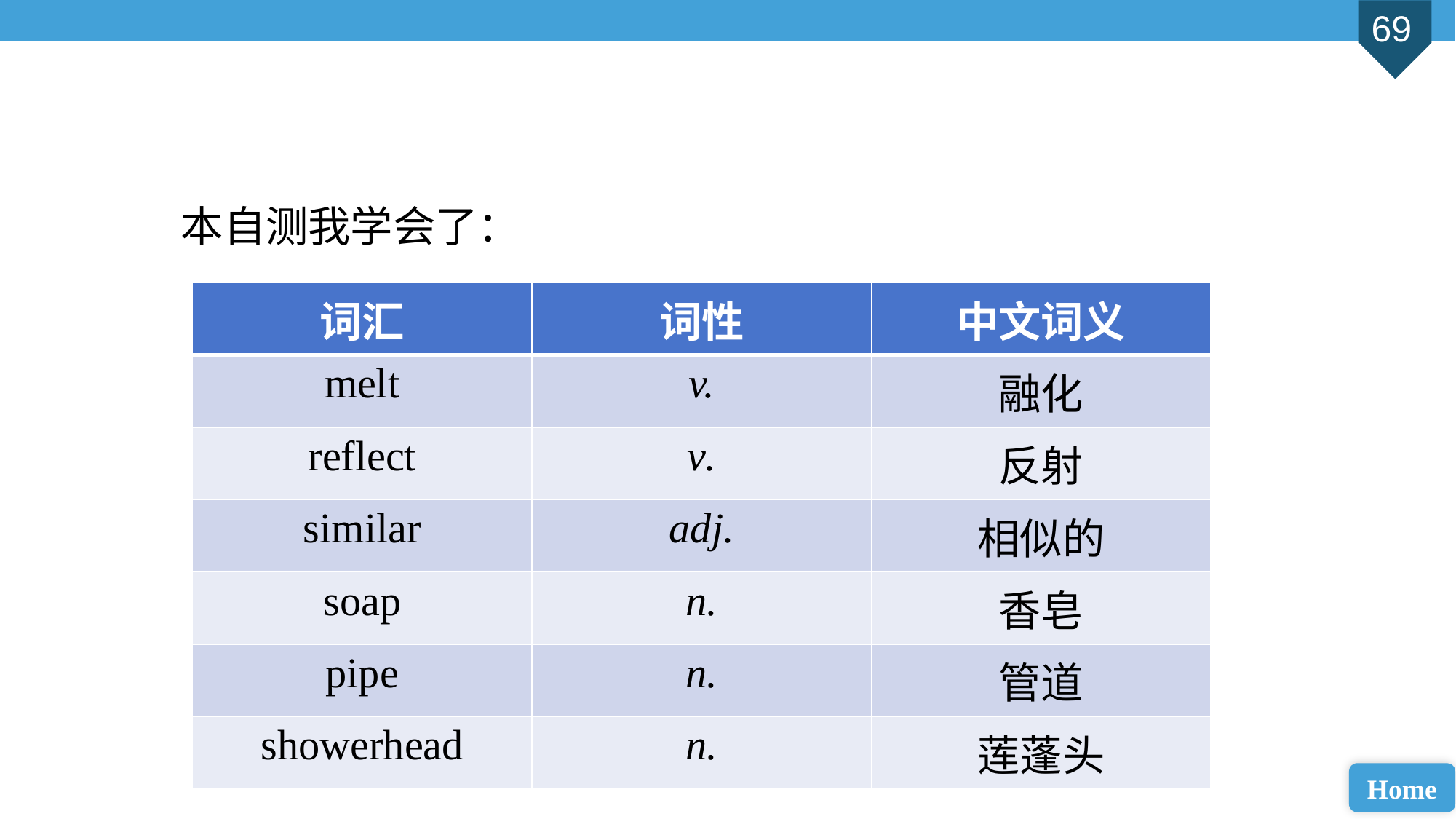

本自测我学会了：
| 词汇 | 词性 | 中文词义 |
| --- | --- | --- |
| melt | v. | 融化 |
| reflect | v. | 反射 |
| similar | adj. | 相似的 |
| soap | n. | 香皂 |
| pipe | n. | 管道 |
| showerhead | n. | 莲蓬头 |